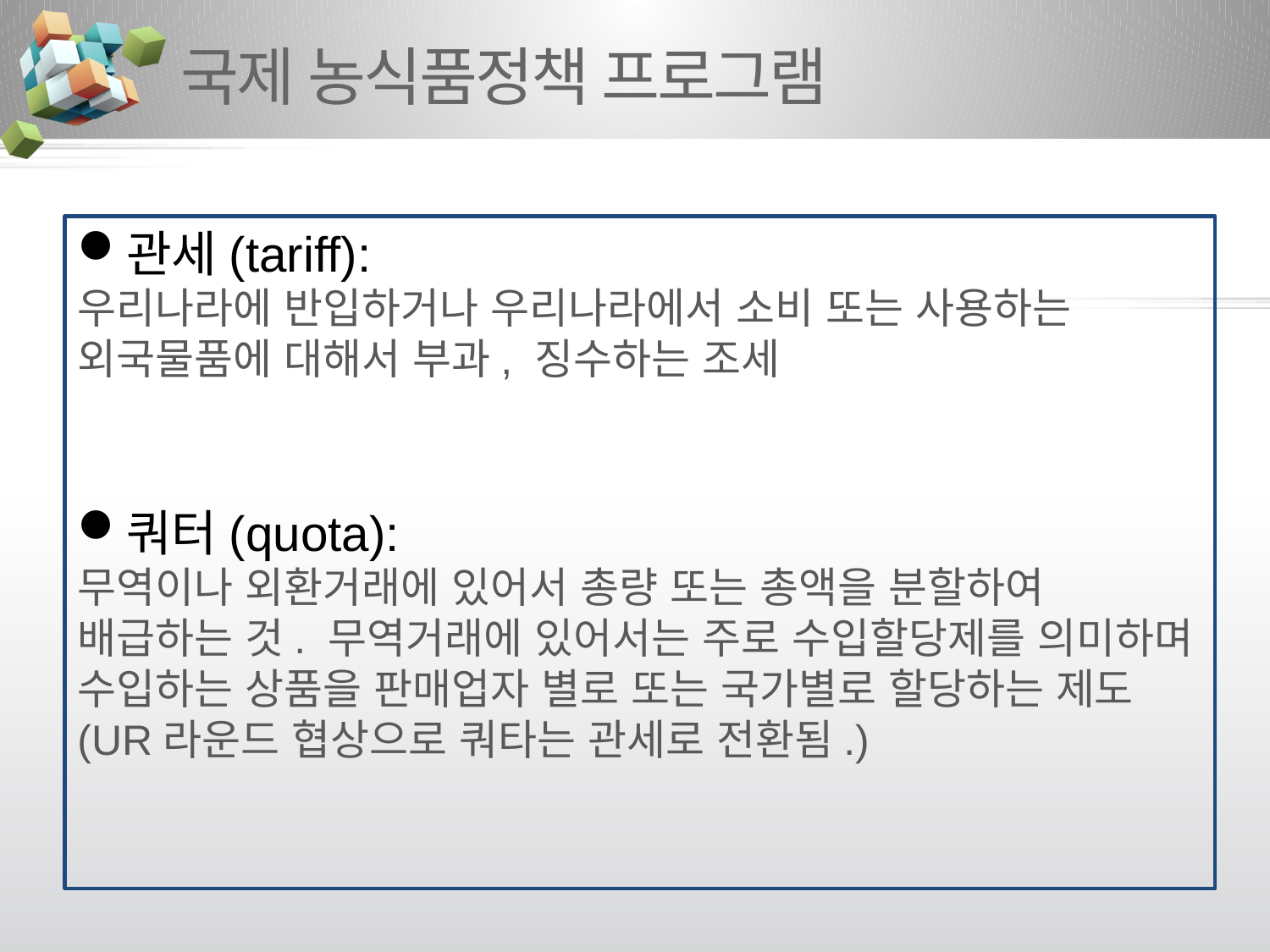

# 국제 농식품정책 프로그램
관세(tariff):
우리나라에 반입하거나 우리나라에서 소비 또는 사용하는 외국물품에 대해서 부과, 징수하는 조세

쿼터(quota):
무역이나 외환거래에 있어서 총량 또는 총액을 분할하여 배급하는 것. 무역거래에 있어서는 주로 수입할당제를 의미하며 수입하는 상품을 판매업자 별로 또는 국가별로 할당하는 제도 (UR라운드 협상으로 쿼타는 관세로 전환됨.)